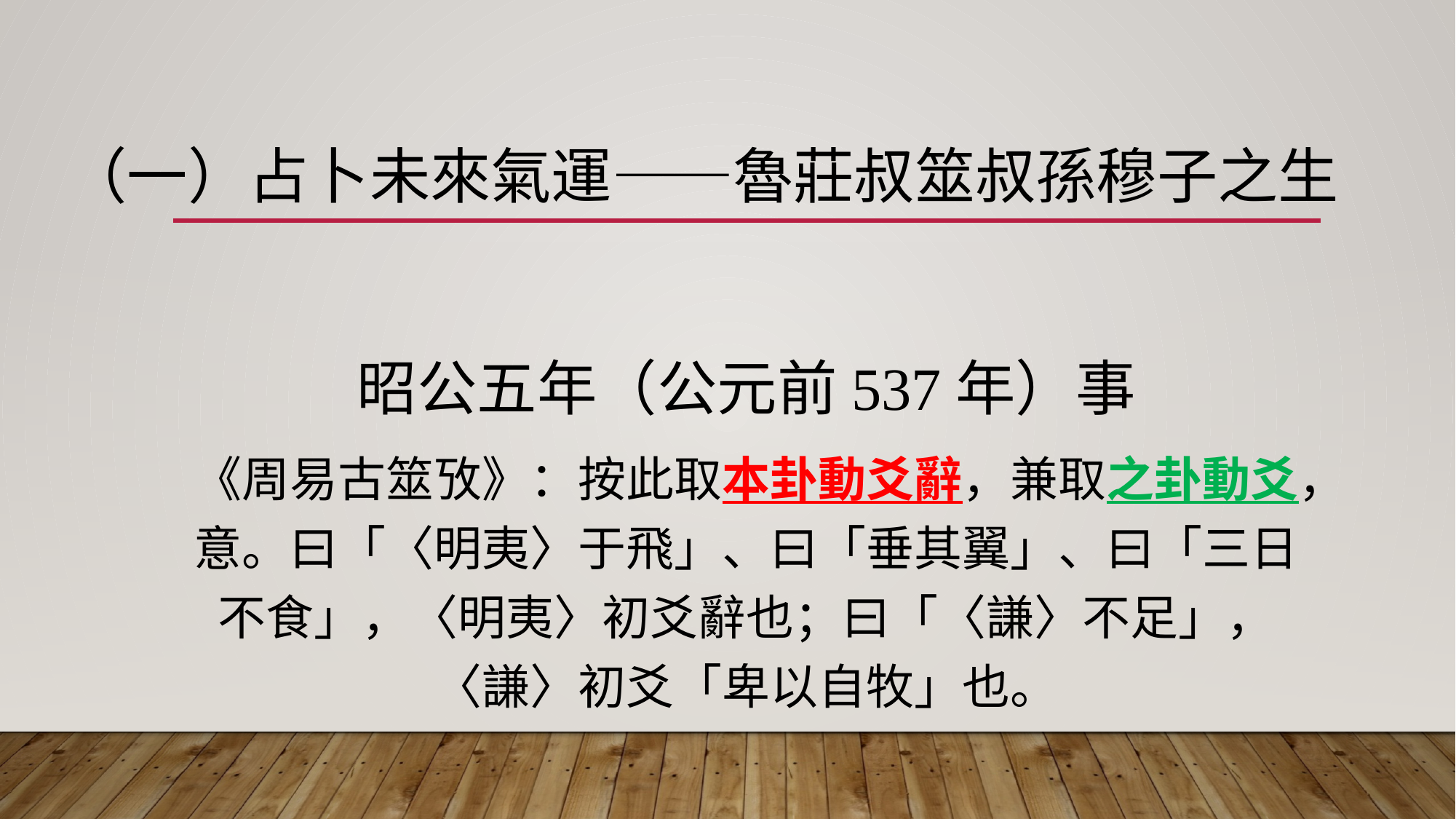

# （一）占卜未來氣運——魯莊叔筮叔孫穆子之生

昭公五年（公元前537年）事
《周易古筮攷》：按此取本卦動爻辭，兼取之卦動爻，意。曰「〈明夷〉于飛」、曰「垂其翼」、曰「三日不食」，〈明夷〉初爻辭也；曰「〈謙〉不足」，〈謙〉初爻「卑以自牧」也。